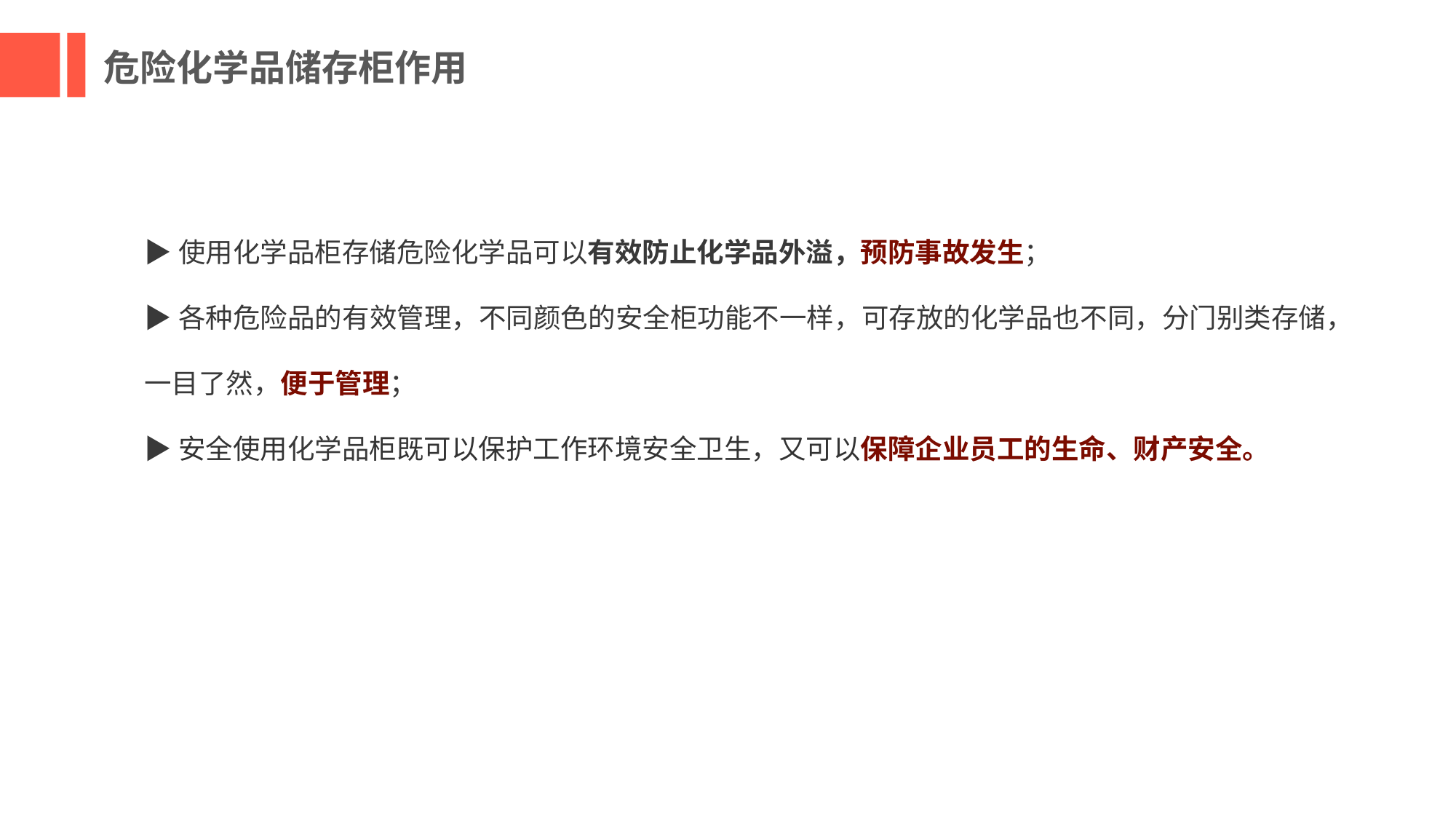

危险化学品储存柜作用
▶使用化学品柜存储危险化学品可以有效防止化学品外溢，预防事故发生；
▶各种危险品的有效管理，不同颜色的安全柜功能不一样，可存放的化学品也不同，分门别类存储，一目了然，便于管理；
▶安全使用化学品柜既可以保护工作环境安全卫生，又可以保障企业员工的生命、财产安全。